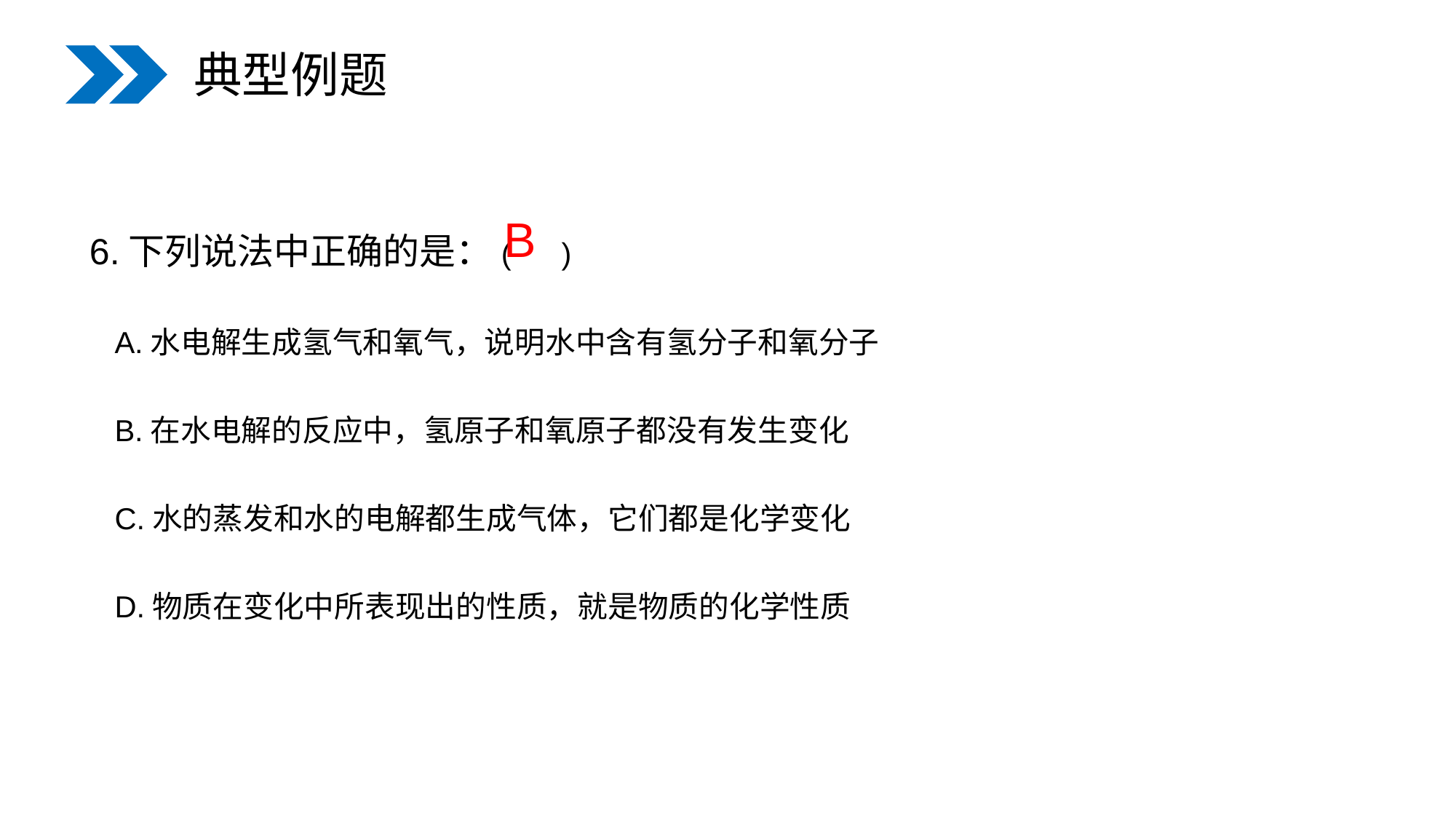

典型例题
6.下列说法中正确的是：(      )
   A.水电解生成氢气和氧气，说明水中含有氢分子和氧分子
   B.在水电解的反应中，氢原子和氧原子都没有发生变化
   C.水的蒸发和水的电解都生成气体，它们都是化学变化
   D.物质在变化中所表现出的性质，就是物质的化学性质
B